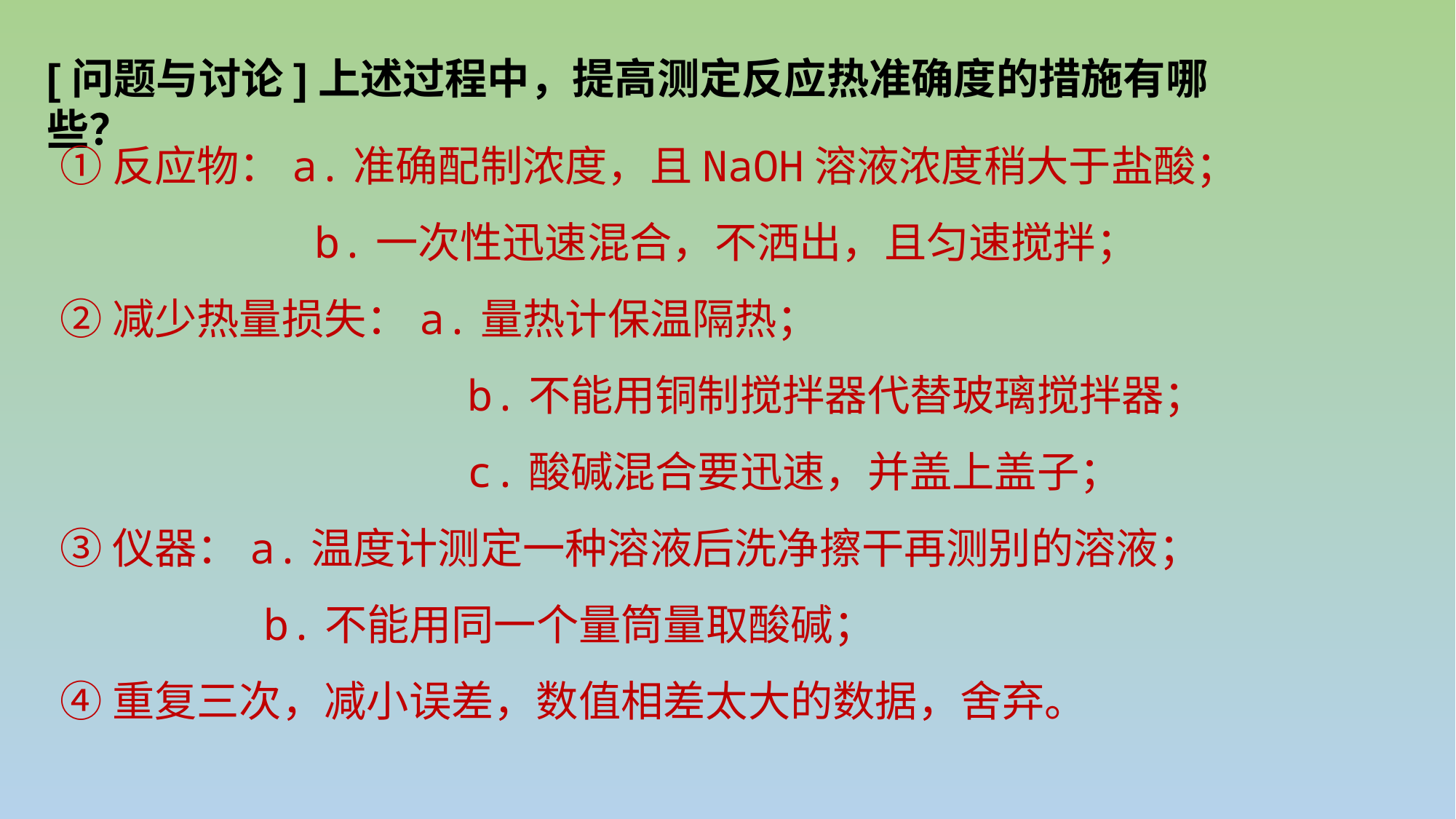

[问题与讨论]上述过程中，提高测定反应热准确度的措施有哪些？
①反应物：a.准确配制浓度，且NaOH溶液浓度稍大于盐酸；
          b.一次性迅速混合，不洒出，且匀速搅拌；
②减少热量损失：a.量热计保温隔热；
                b.不能用铜制搅拌器代替玻璃搅拌器；
                c.酸碱混合要迅速，并盖上盖子；
③仪器：a.温度计测定一种溶液后洗净擦干再测别的溶液；
        b.不能用同一个量筒量取酸碱；
④重复三次，减小误差，数值相差太大的数据，舍弃。